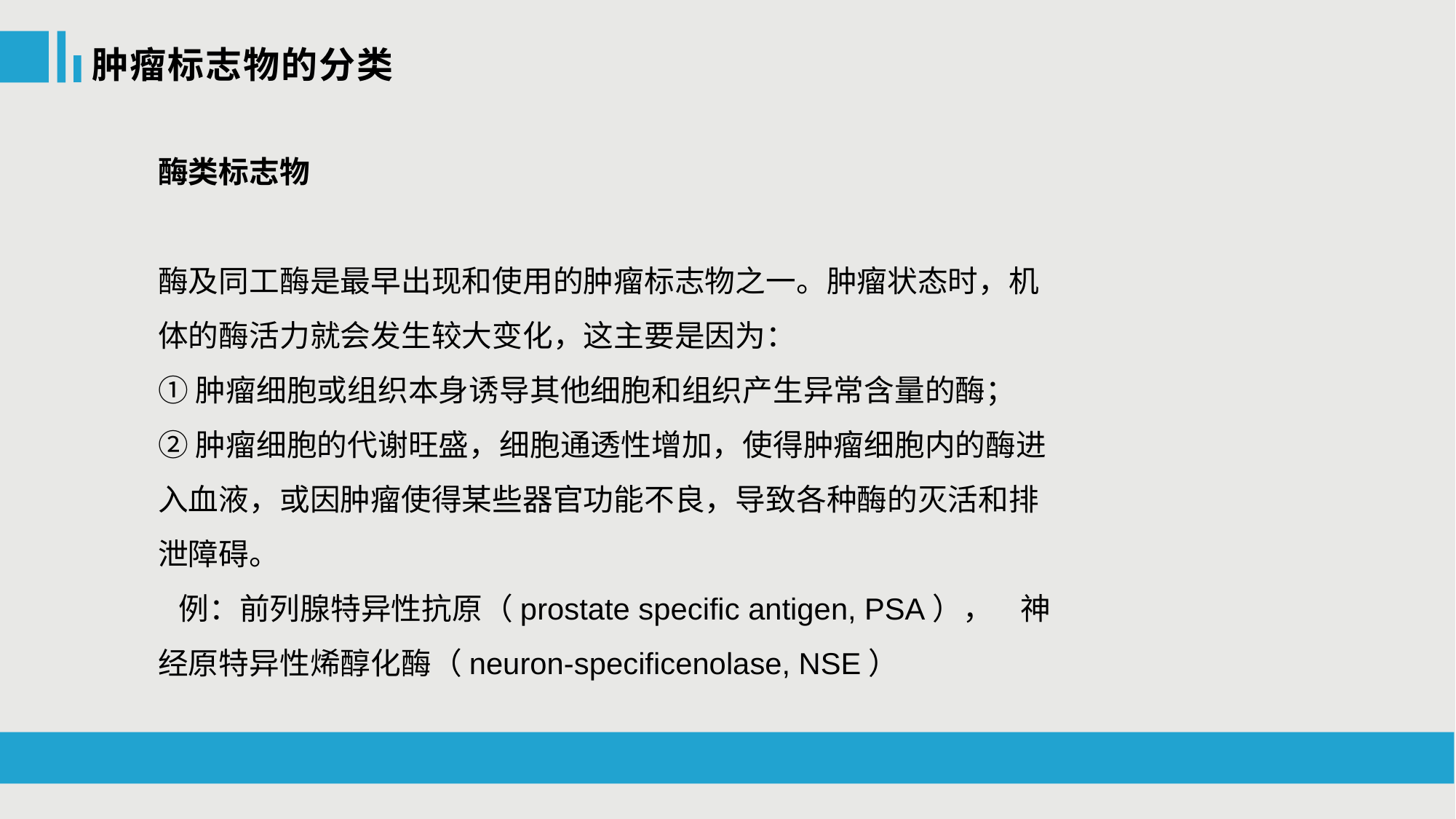

肿瘤标志物的分类

酶类标志物

酶及同工酶是最早出现和使用的肿瘤标志物之一。肿瘤状态时，机体的酶活力就会发生较大变化，这主要是因为：
①肿瘤细胞或组织本身诱导其他细胞和组织产生异常含量的酶；
②肿瘤细胞的代谢旺盛，细胞通透性增加，使得肿瘤细胞内的酶进入血液，或因肿瘤使得某些器官功能不良，导致各种酶的灭活和排泄障碍。
  例：前列腺特异性抗原（prostate specific antigen, PSA），    神经原特异性烯醇化酶（neuron-specificenolase, NSE）